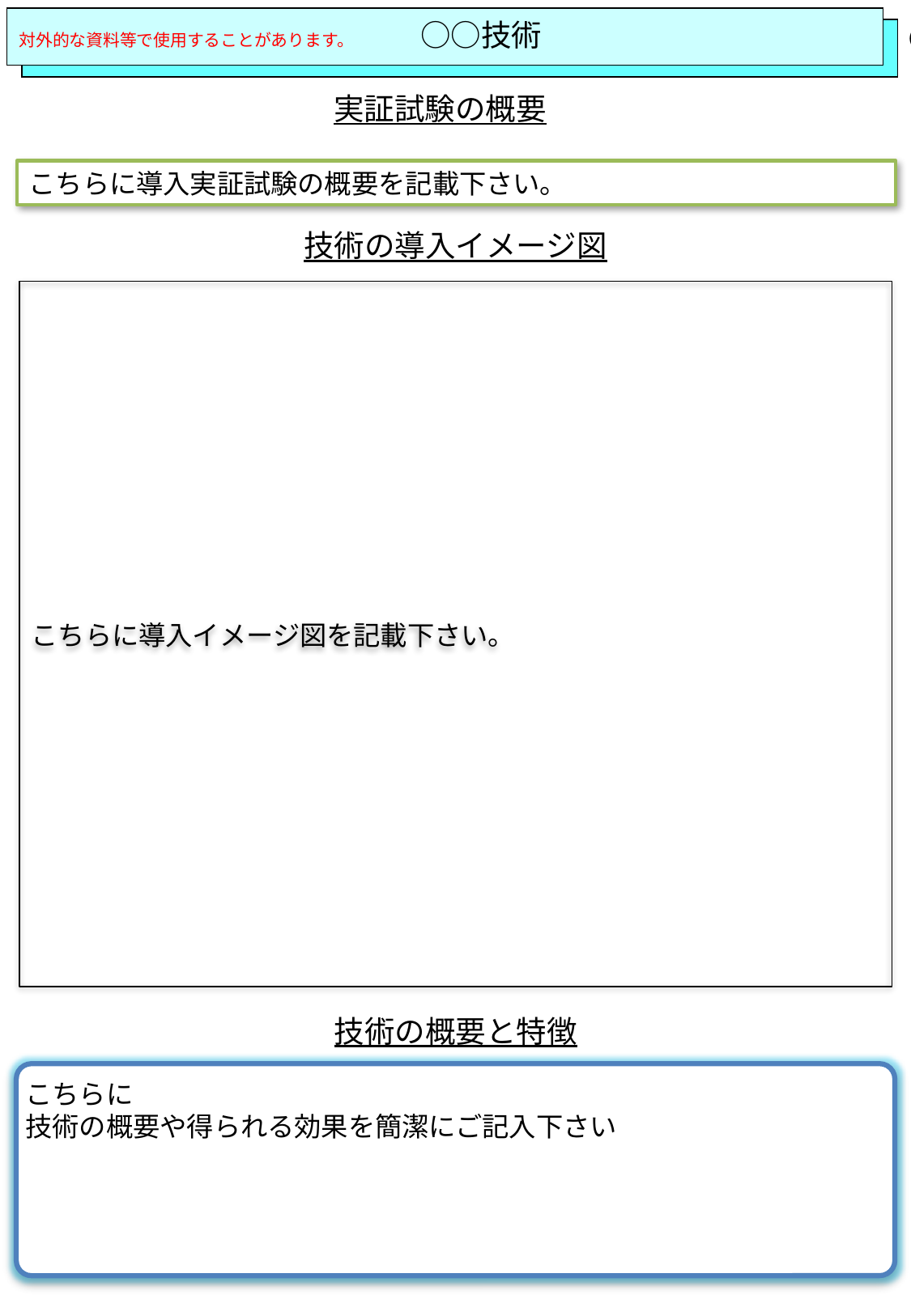

対外的な資料等で使用することがあります。　　　　○○技術　　　　　　　　　　　　（様式２－２）

実証試験の概要
こちらに導入実証試験の概要を記載下さい。
技術の導入イメージ図
こちらに導入イメージ図を記載下さい。
技術の概要と特徴
こちらに
技術の概要や得られる効果を簡潔にご記入下さい